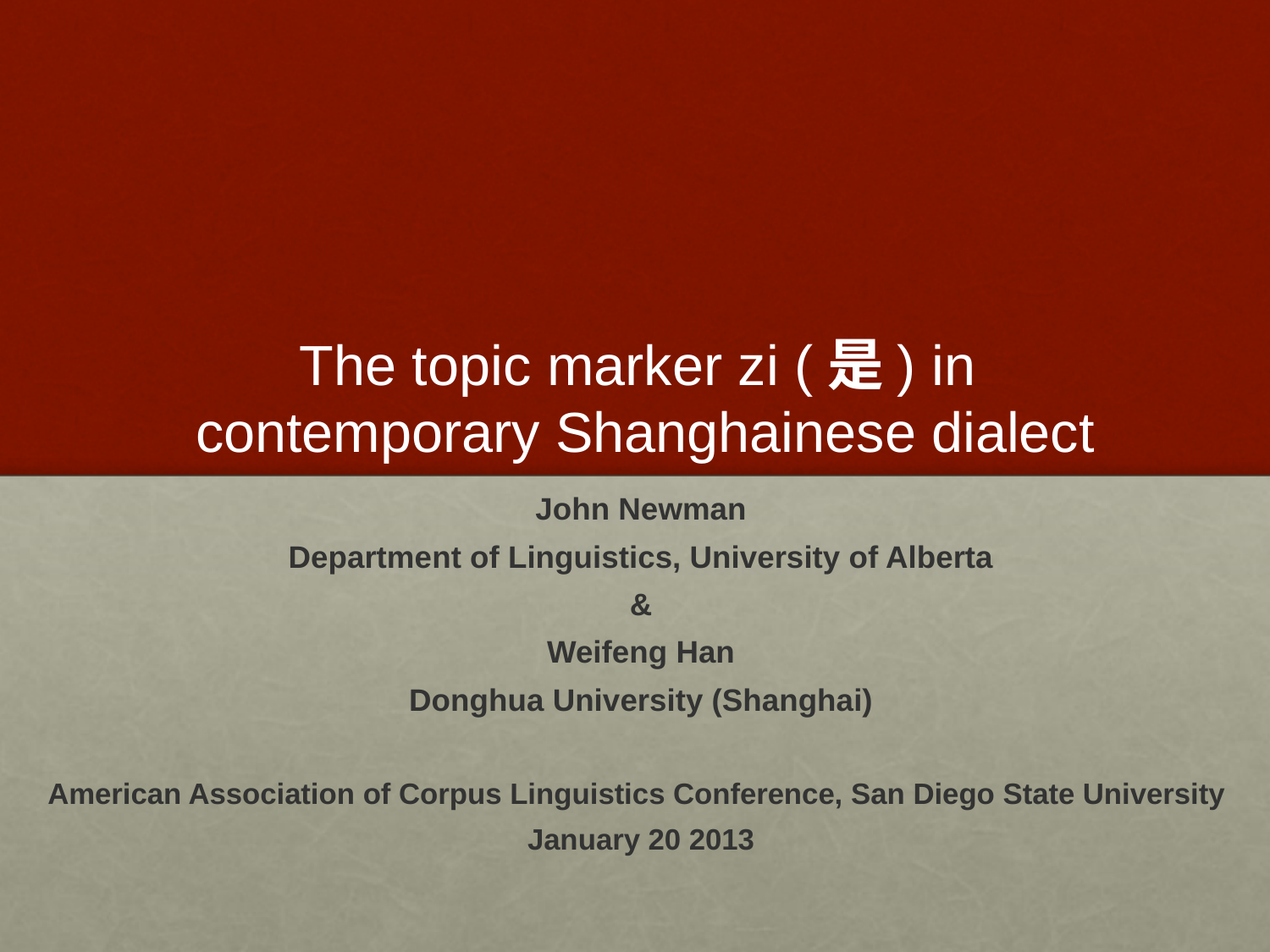

# The topic marker zi (是) in contemporary Shanghainese dialect
John Newman
Department of Linguistics, University of Alberta
&
Weifeng Han
Donghua University (Shanghai)

American Association of Corpus Linguistics Conference, San Diego State University
January 20 2013